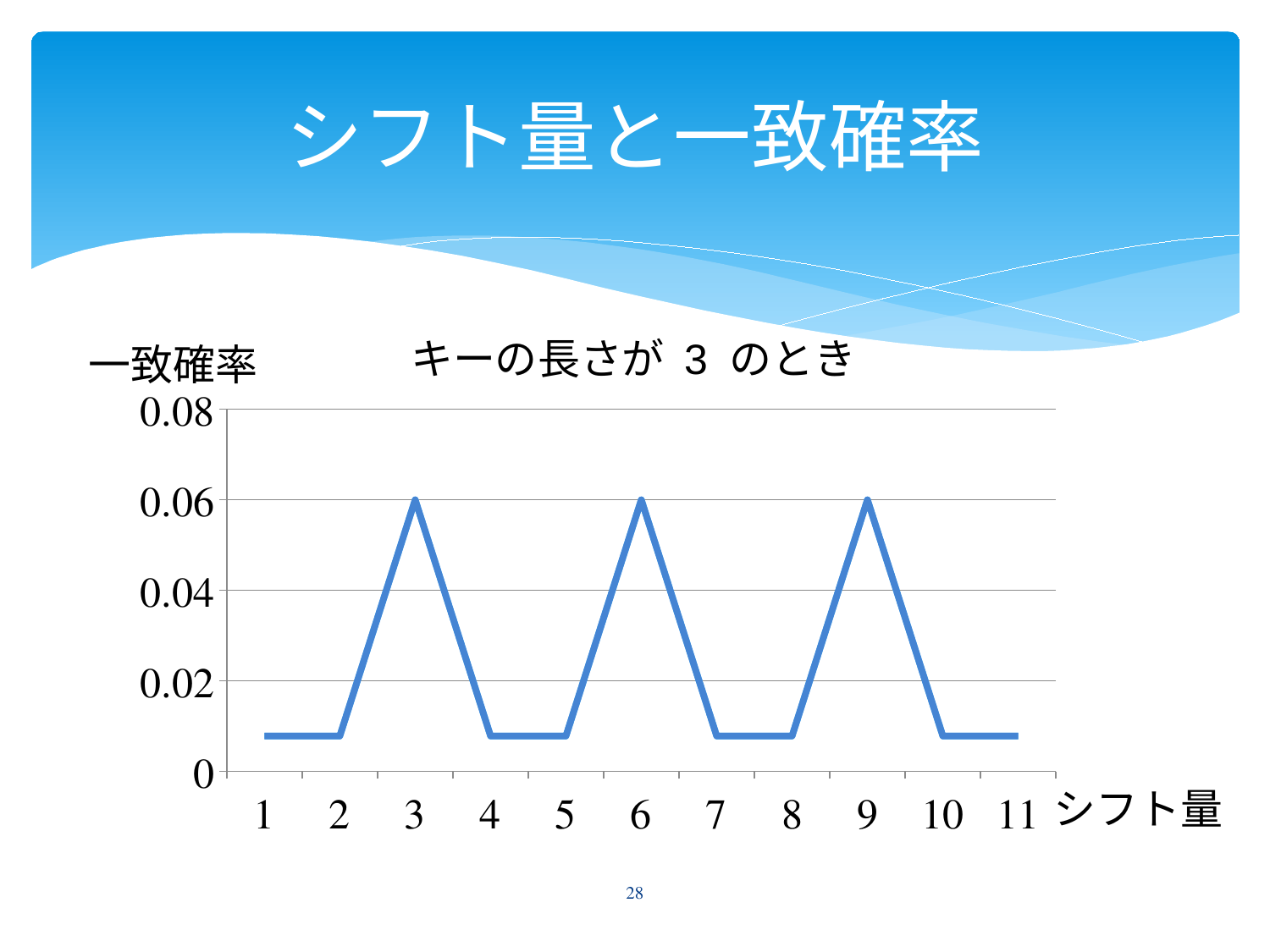

# シフト量と一致確率
キーの長さが 3 のとき
一致確率

### Chart

| Category |  | 確率 |
|---|---|---|
| 1.0 | 0.0078 | 0.0078 |
| 2.0 | 0.0078 | 0.0078 |
| 3.0 | 0.06 | 0.06 |
| 4.0 | 0.0078 | 0.0078 |
| 5.0 | 0.0078 | 0.0078 |
| 6.0 | 0.06 | 0.06 |
| 7.0 | 0.0078 | 0.0078 |
| 8.0 | 0.0078 | 0.0078 |
| 9.0 | 0.06 | 0.06 |
| 10.0 | 0.0078 | 0.0078 |
| 11.0 | 0.0078 | 0.0078 |
シフト量
28